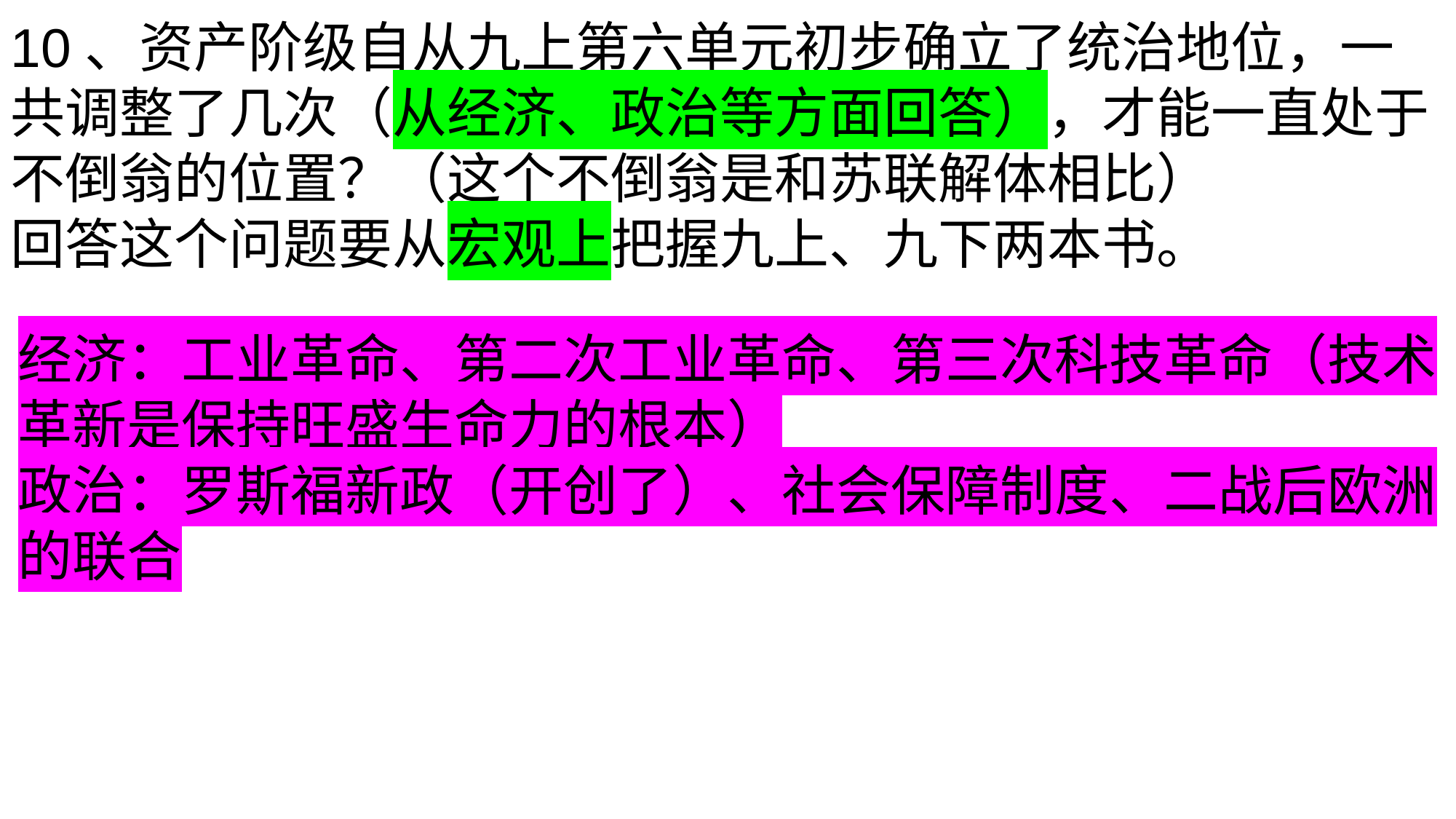

10、资产阶级自从九上第六单元初步确立了统治地位，一共调整了几次（从经济、政治等方面回答），才能一直处于不倒翁的位置？（这个不倒翁是和苏联解体相比）
回答这个问题要从宏观上把握九上、九下两本书。
经济：工业革命、第二次工业革命、第三次科技革命（技术革新是保持旺盛生命力的根本）
政治：罗斯福新政（开创了）、社会保障制度、二战后欧洲的联合